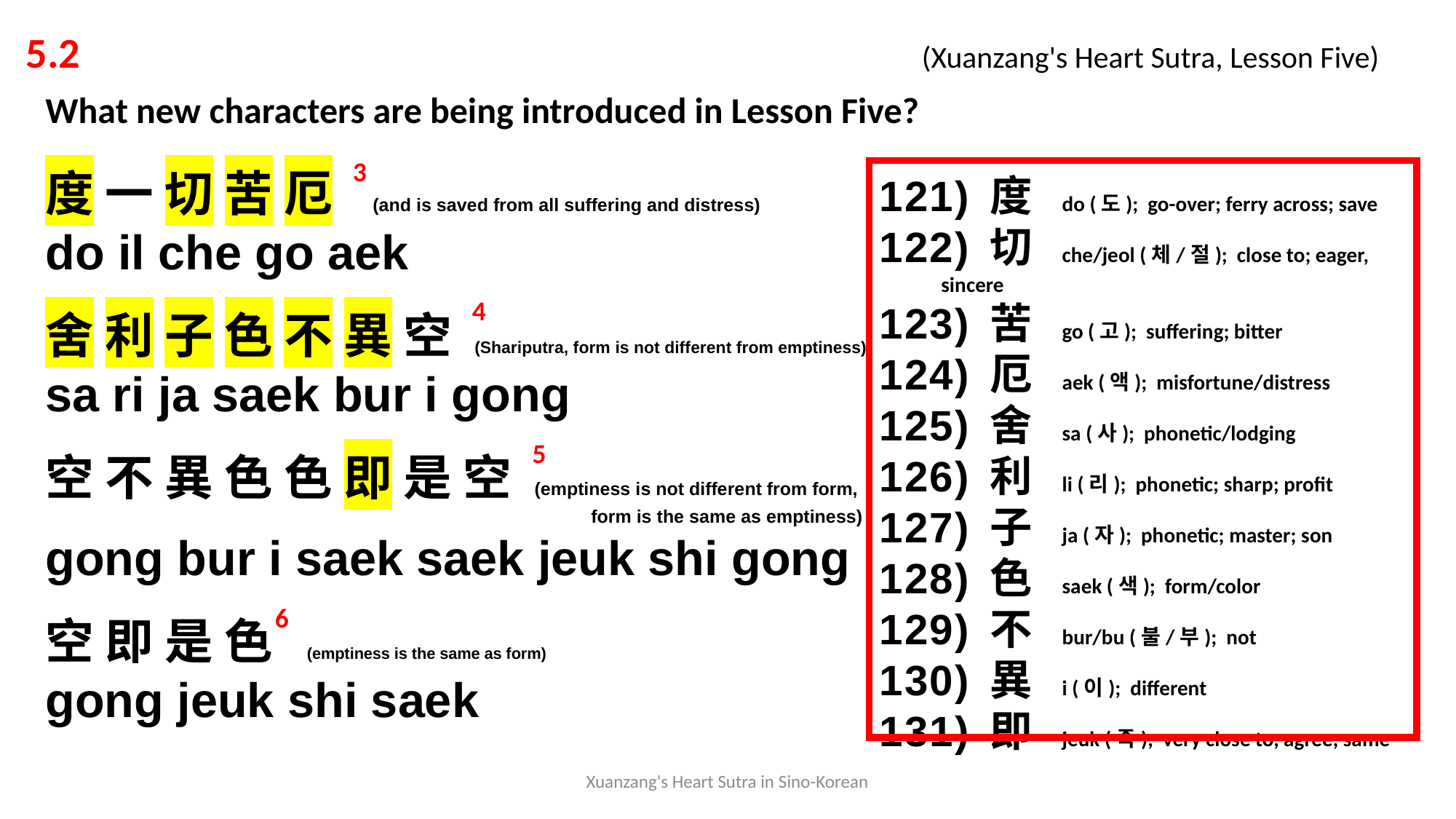

5.2  			  			                         (Xuanzang's Heart Sutra, Lesson Five)
What new characters are being introduced in Lesson Five?

度 一 切 苦 厄	(and is saved from all suffering and distress)
do il che go aek

舍 利 子 色 不 異 空 (Shariputra, form is not different from emptiness)
sa ri ja saek bur i gong

空 不 異 色 色 即 是 空 (emptiness is not different from form,
					form is the same as emptiness)
gong bur i saek saek jeuk shi gong

空 即 是 色  (emptiness is the same as form)
gong jeuk shi saek
3

 度  do (도);  go-over; ferry across; save
 切  che/jeol (체/절);  close to; eager, sincere
 苦  go (고);  suffering; bitter
 厄  aek (액);  misfortune/distress
 舍  sa (사);  phonetic/lodging
 利  li (리);  phonetic; sharp; profit
 子  ja (자);  phonetic; master; son
 色  saek (색);  form/color
 不  bur/bu (불/부);  not
 異  i (이);  different
 即  jeuk (즉);  very close to, agree, same
4
5
6
Xuanzang's Heart Sutra in Sino-Korean